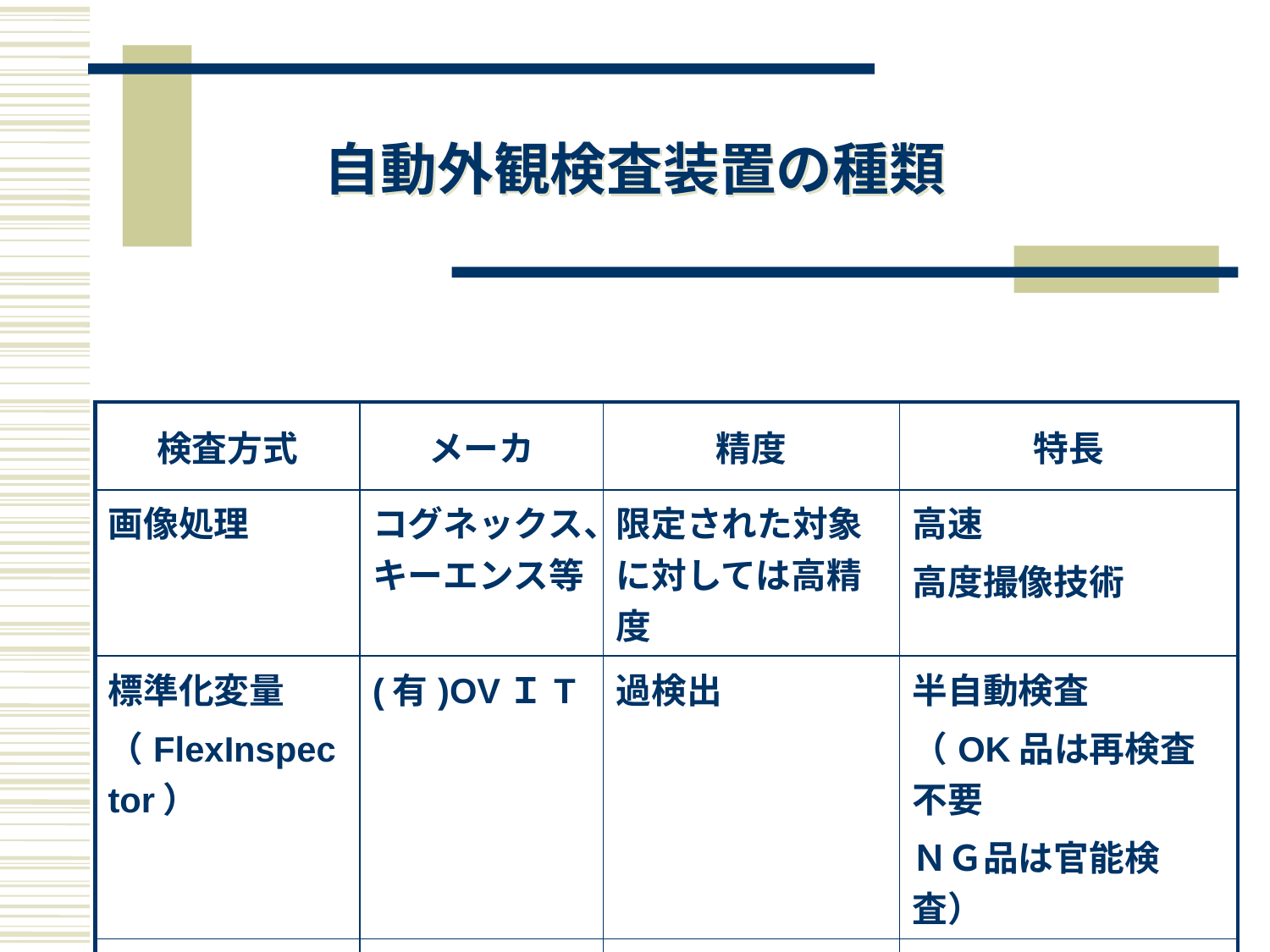

# 自動外観検査装置の種類
| 検査方式 | メーカ | 精度 | 特長 |
| --- | --- | --- | --- |
| 画像処理 | コグネックス、キーエンス等 | 限定された対象に対しては高精度 | 高速 高度撮像技術 |
| 標準化変量 （FlexInspector） | (有)OVＩT | 過検出 | 半自動検査 （OK品は再検査不要 ＮＧ品は官能検査） |
| 標準化変量＋類似度 | 竹田技研 | 高精度 | 品質評価可能 |